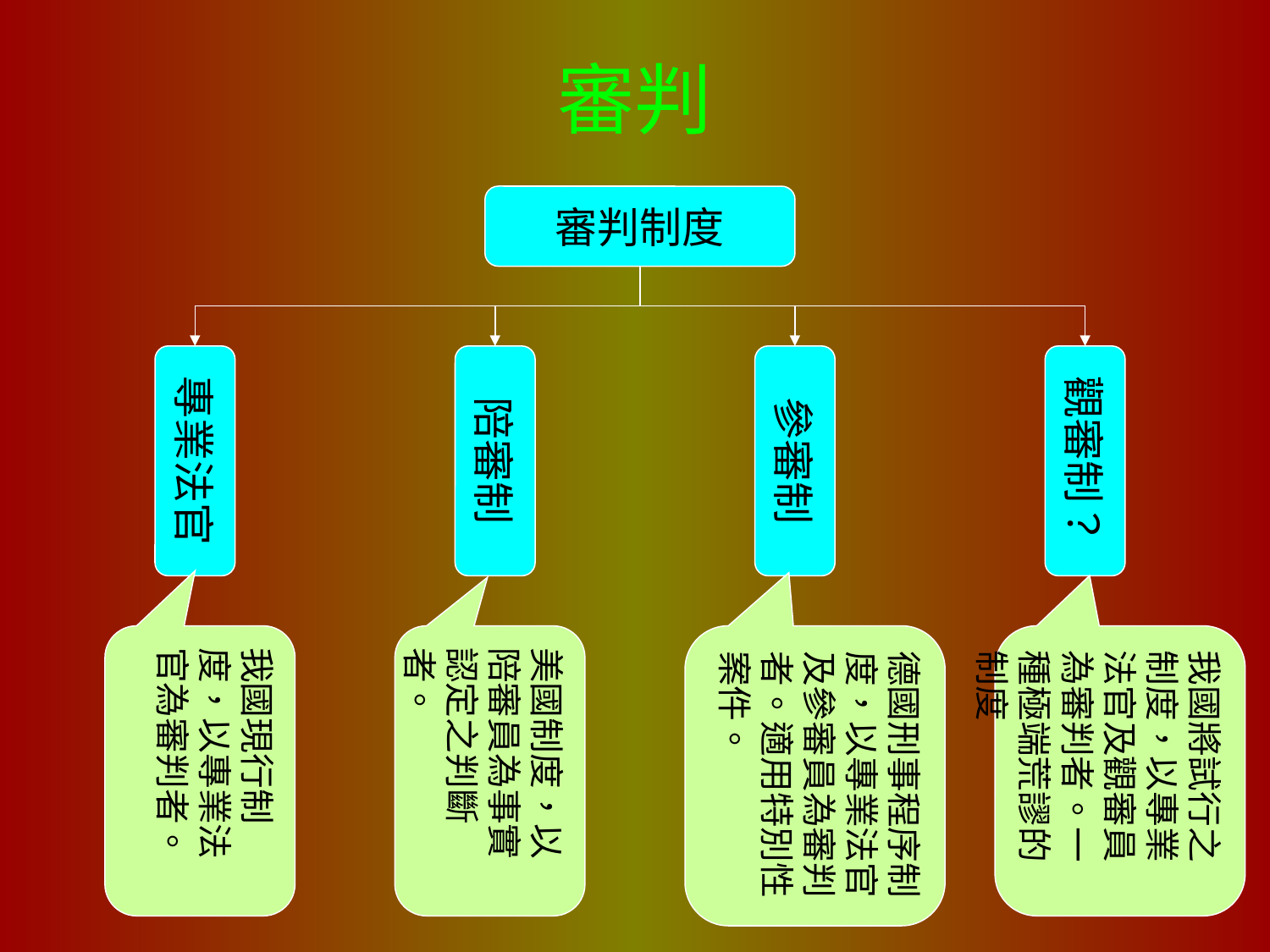

# 審判
審判制度
專業法官
陪審制
參審制
觀審制？
我國現行制度，以專業法官為審判者。
美國制度，以陪審員為事實認定之判斷者。
德國刑事程序制度，以專業法官及參審員為審判者。適用特別性案件。
我國將試行之制度，以專業法官及觀審員為審判者。一種極端荒謬的制度